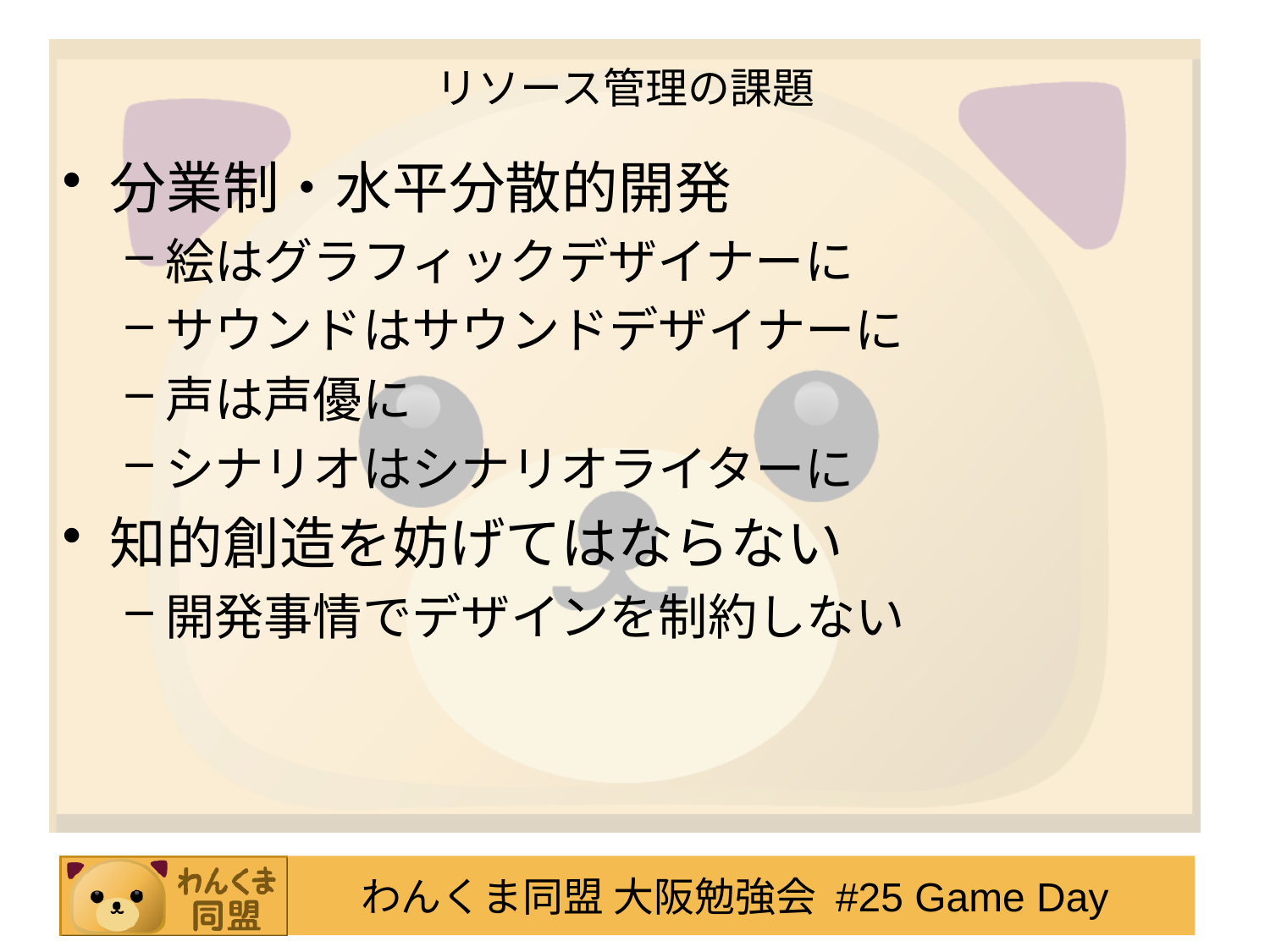

# リソース管理の課題
分業制・水平分散的開発
絵はグラフィックデザイナーに
サウンドはサウンドデザイナーに
声は声優に
シナリオはシナリオライターに
知的創造を妨げてはならない
開発事情でデザインを制約しない